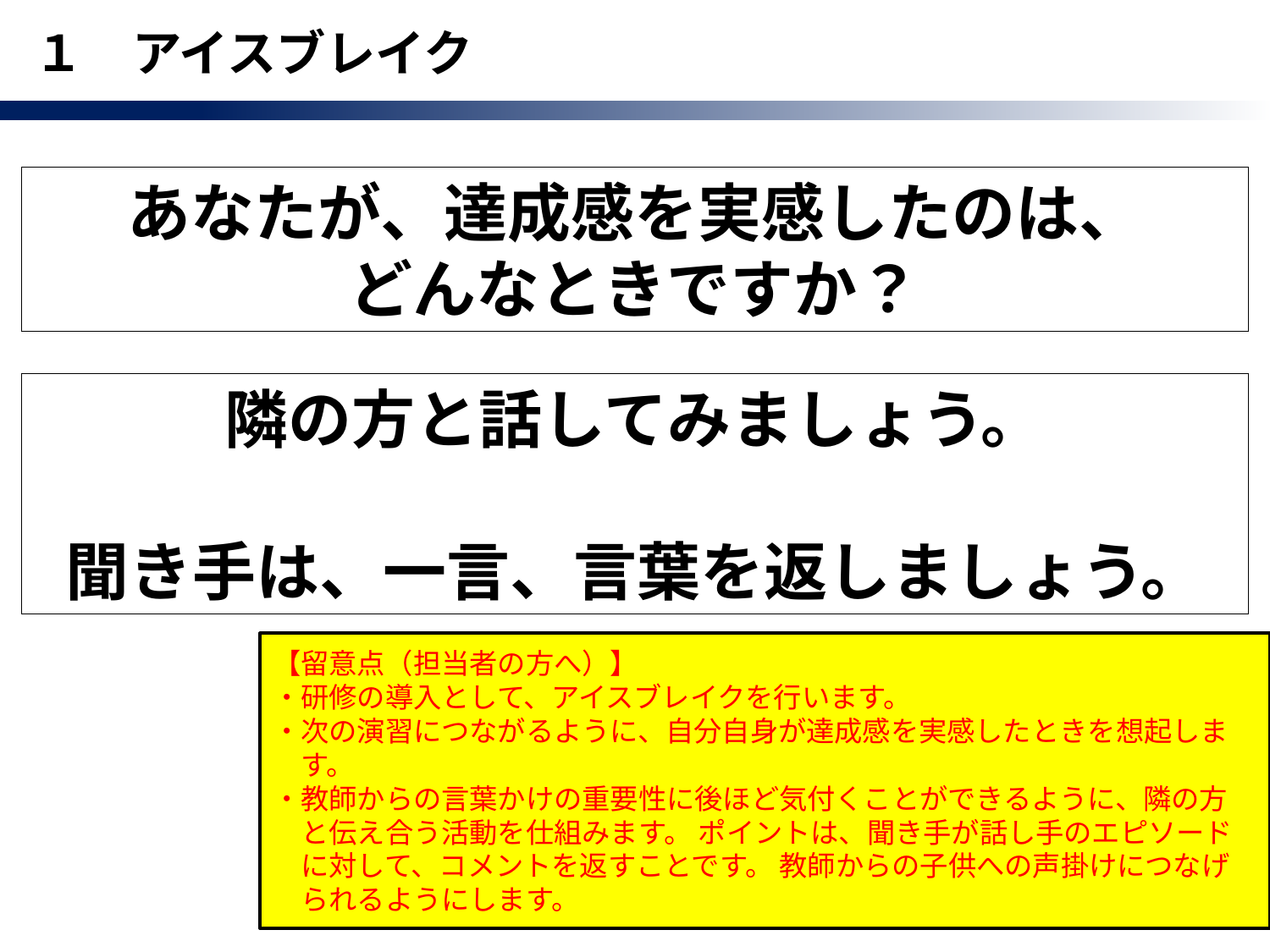

１　アイスブレイク

あなたが、達成感を実感したのは、
どんなときですか？
隣の方と話してみましょう。

聞き手は、一言、言葉を返しましょう。
【留意点（担当者の方へ）】
・研修の導入として、アイスブレイクを行います。
・次の演習につながるように、自分自身が達成感を実感したときを想起しま
　す。
・教師からの言葉かけの重要性に後ほど気付くことができるように、隣の方
　と伝え合う活動を仕組みます。 ポイントは、聞き手が話し手のエピソード
　に対して、コメントを返すことです。 教師からの子供への声掛けにつなげ
　られるようにします。